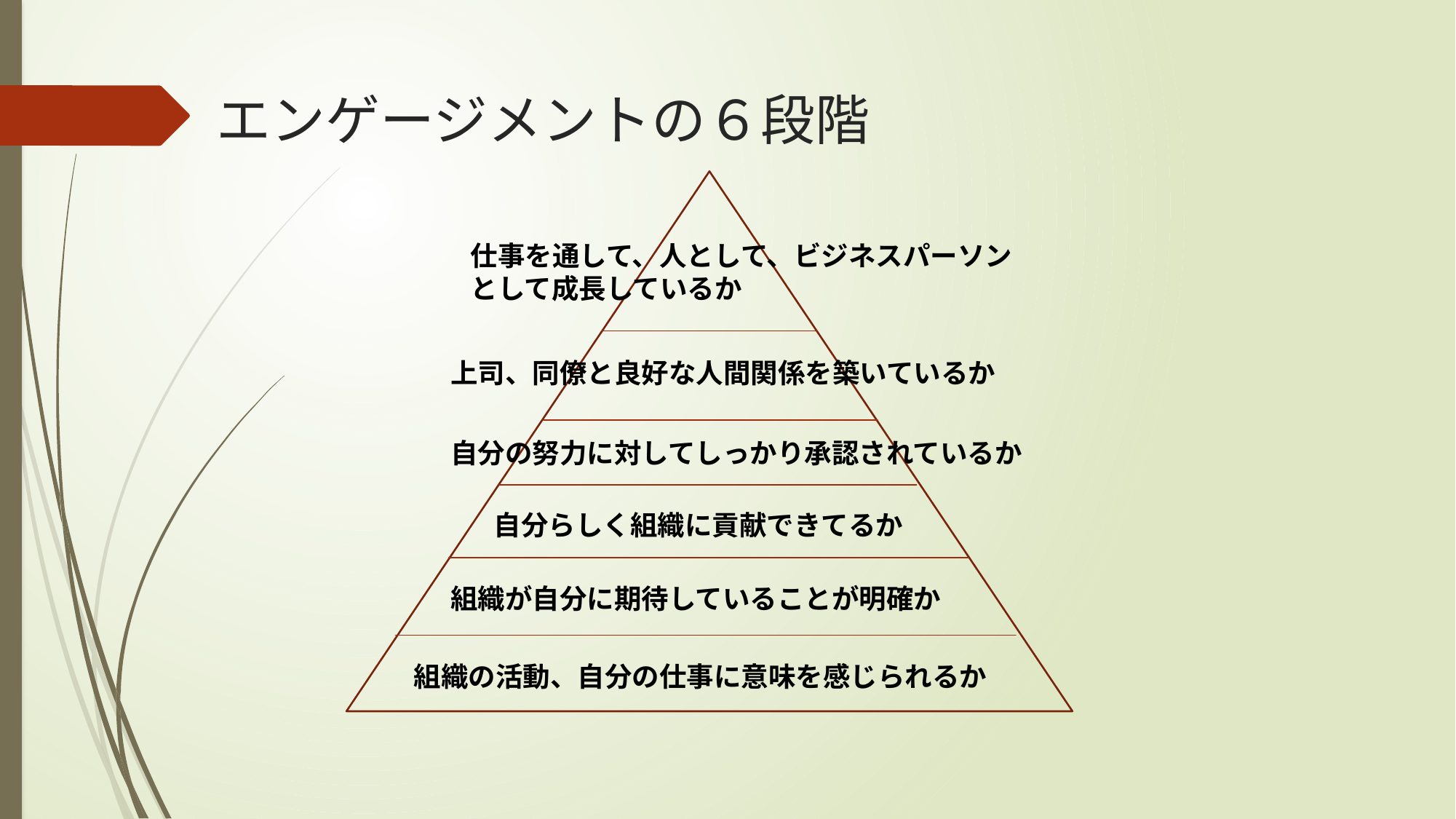

エンゲージメントの６段階

仕事を通して、人として、ビジネスパーソン
として成長しているか
上司、同僚と良好な人間関係を築いているか
自分の努力に対してしっかり承認されているか
自分らしく組織に貢献できてるか
組織が自分に期待していることが明確か
組織の活動、自分の仕事に意味を感じられるか